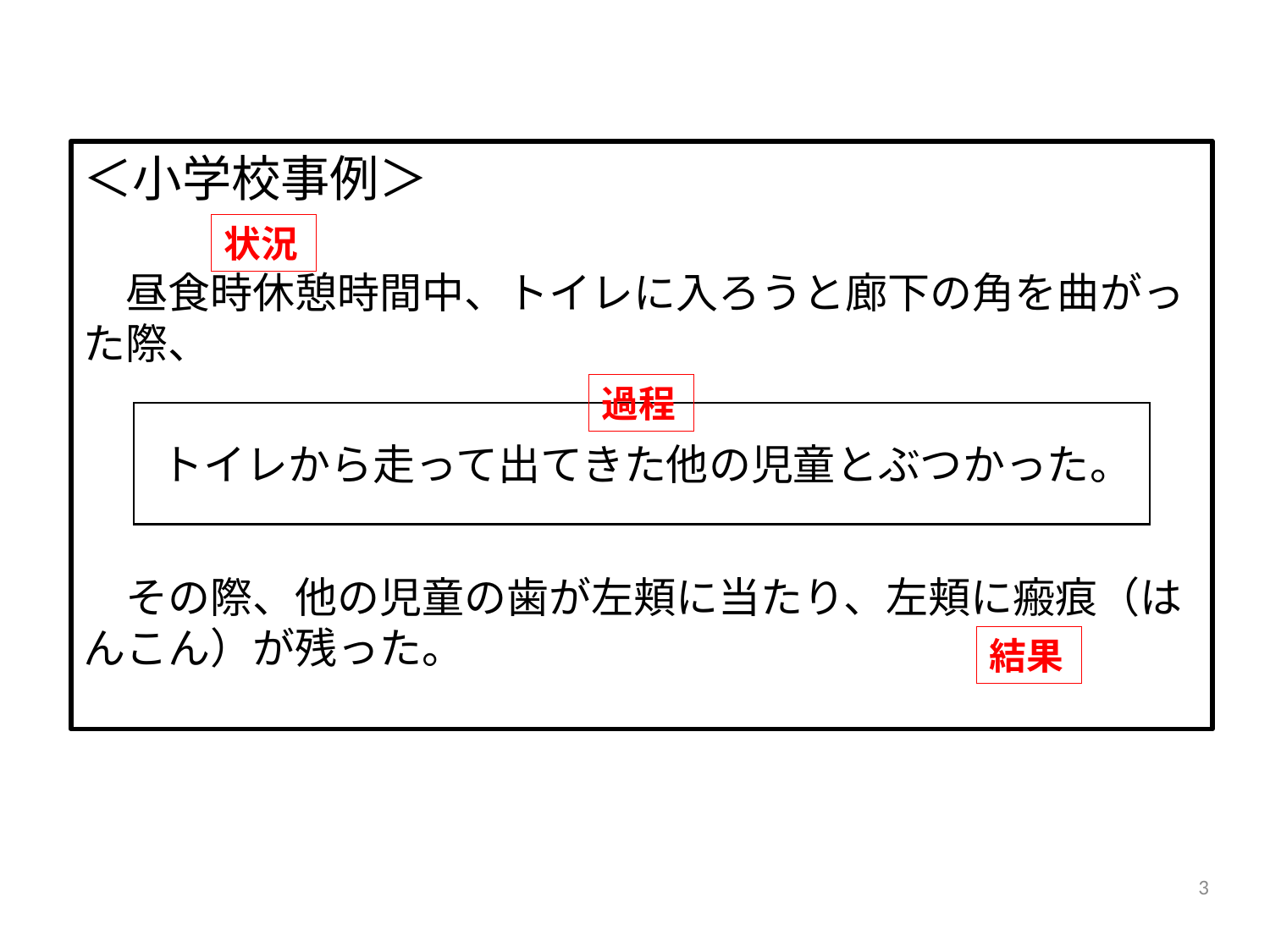

＜小学校事例＞

　昼食時休憩時間中、トイレに入ろうと廊下の角を曲がった際、

　その際、他の児童の歯が左頬に当たり、左頬に瘢痕（はんこん）が残った。

状況
過程

　トイレから走って出てきた他の児童とぶつかった。
結果
3